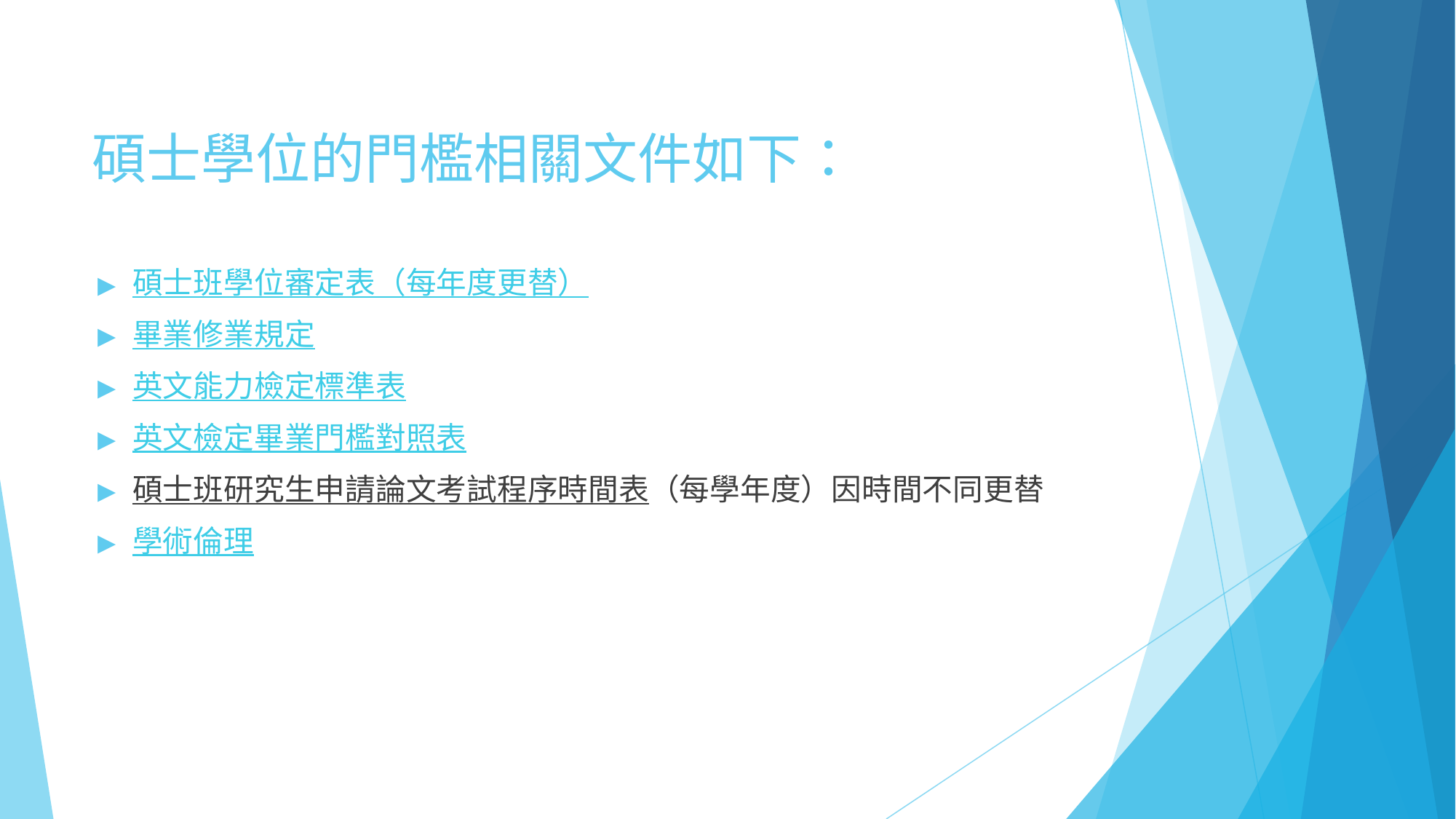

# 碩士學位的門檻相關文件如下：
碩士班學位審定表（每年度更替）
畢業修業規定
英文能力檢定標準表
英文檢定畢業門檻對照表
碩士班研究生申請論文考試程序時間表（每學年度）因時間不同更替
學術倫理